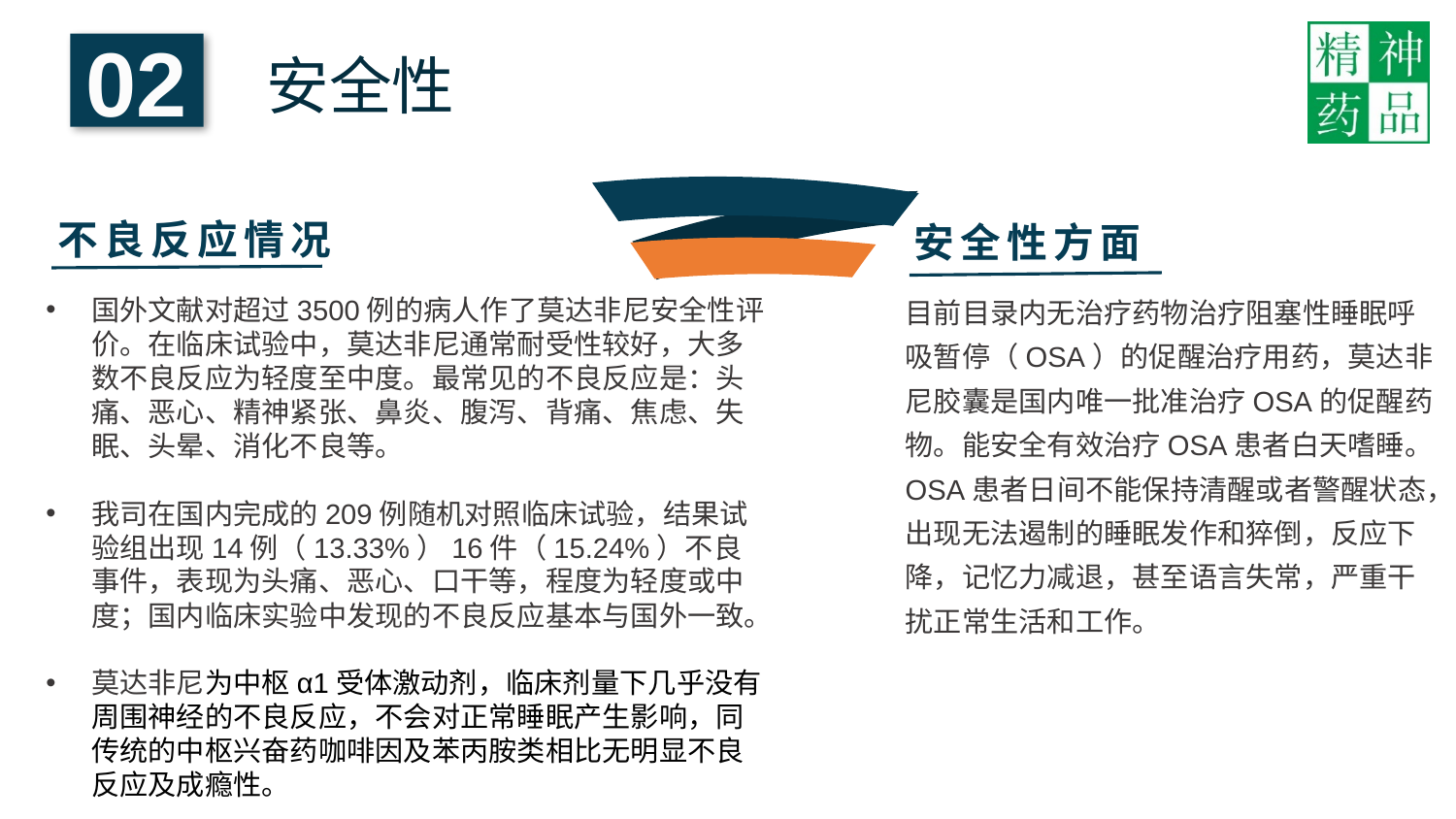

02
安全性

不良反应情况
安全性方面

目前目录内无治疗药物治疗阻塞性睡眠呼吸暂停（OSA）的促醒治疗用药，莫达非尼胶囊是国内唯一批准治疗OSA的促醒药物。能安全有效治疗OSA患者白天嗜睡。OSA患者日间不能保持清醒或者警醒状态，出现无法遏制的睡眠发作和猝倒，反应下降，记忆力减退，甚至语言失常，严重干扰正常生活和工作。
国外文献对超过3500例的病人作了莫达非尼安全性评价。在临床试验中，莫达非尼通常耐受性较好，大多数不良反应为轻度至中度。最常见的不良反应是：头痛、恶心、精神紧张、鼻炎、腹泻、背痛、焦虑、失眠、头晕、消化不良等。

我司在国内完成的209例随机对照临床试验，结果试验组出现14例（13.33%）16件（15.24%）不良事件，表现为头痛、恶心、口干等，程度为轻度或中度；国内临床实验中发现的不良反应基本与国外一致。

莫达非尼为中枢α1受体激动剂，临床剂量下几乎没有周围神经的不良反应，不会对正常睡眠产生影响，同传统的中枢兴奋药咖啡因及苯丙胺类相比无明显不良反应及成瘾性。